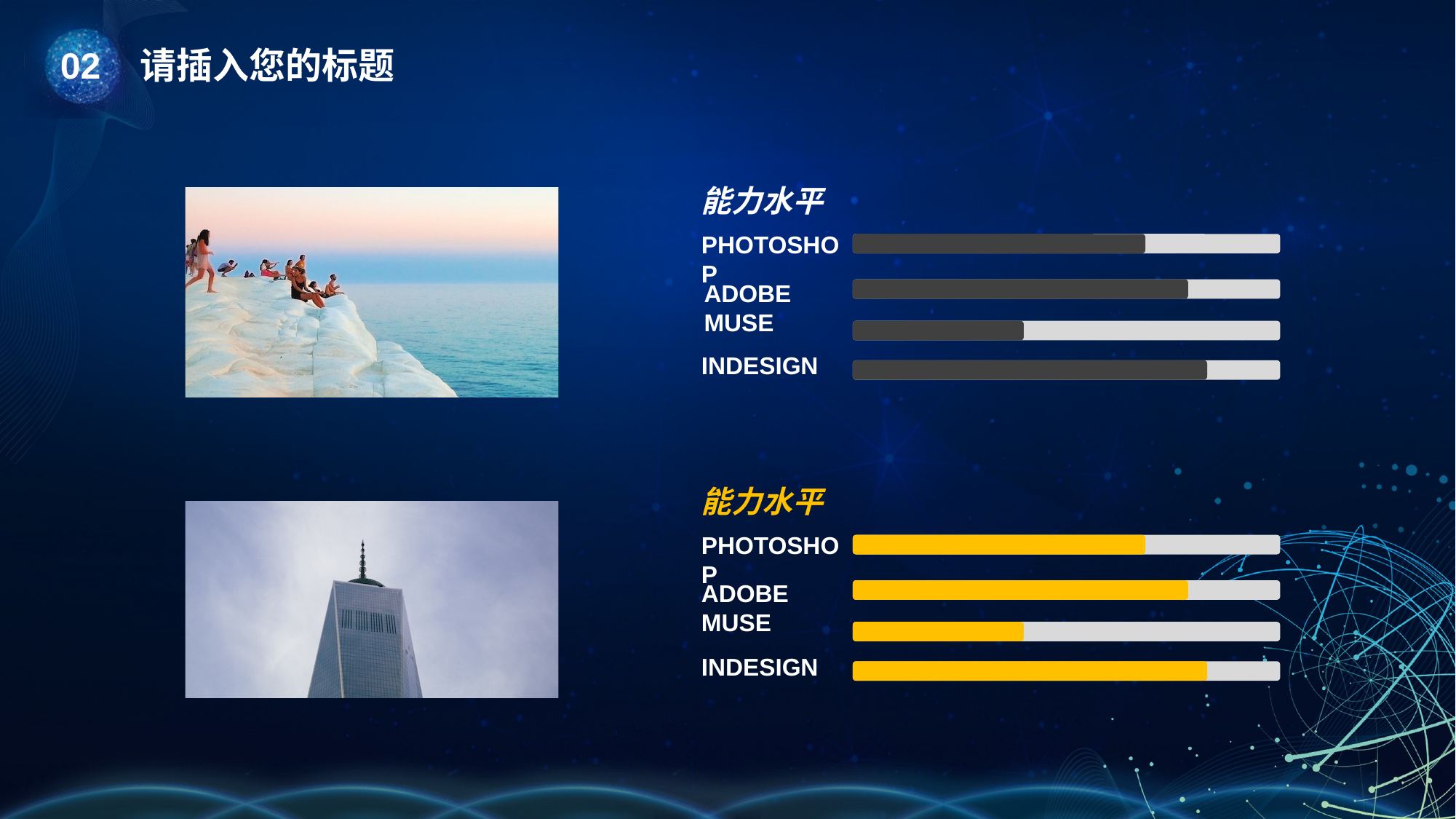

能力水平

PHOTOSHOP

ADOBE MUSE

INDESIGN

能力水平

PHOTOSHOP

ADOBE MUSE

INDESIGN